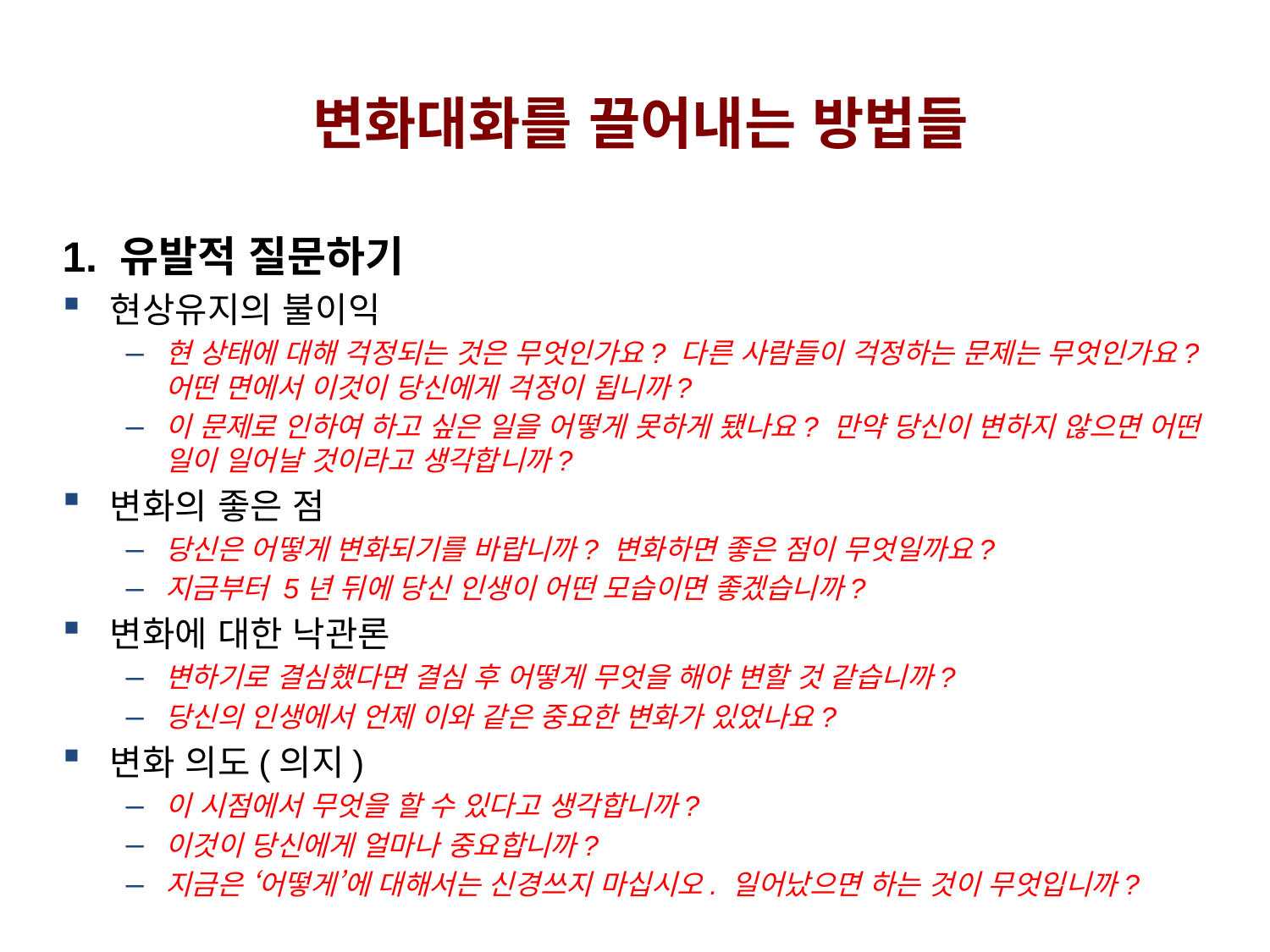

변화대화를 끌어내는 방법들
1. 유발적 질문하기
현상유지의 불이익
현 상태에 대해 걱정되는 것은 무엇인가요? 다른 사람들이 걱정하는 문제는 무엇인가요? 어떤 면에서 이것이 당신에게 걱정이 됩니까?
이 문제로 인하여 하고 싶은 일을 어떻게 못하게 됐나요? 만약 당신이 변하지 않으면 어떤 일이 일어날 것이라고 생각합니까?
변화의 좋은 점
당신은 어떻게 변화되기를 바랍니까? 변화하면 좋은 점이 무엇일까요?
지금부터 5년 뒤에 당신 인생이 어떤 모습이면 좋겠습니까?
변화에 대한 낙관론
변하기로 결심했다면 결심 후 어떻게 무엇을 해야 변할 것 같습니까?
당신의 인생에서 언제 이와 같은 중요한 변화가 있었나요?
변화 의도(의지)
이 시점에서 무엇을 할 수 있다고 생각합니까?
이것이 당신에게 얼마나 중요합니까?
지금은 ‘어떻게’에 대해서는 신경쓰지 마십시오. 일어났으면 하는 것이 무엇입니까?